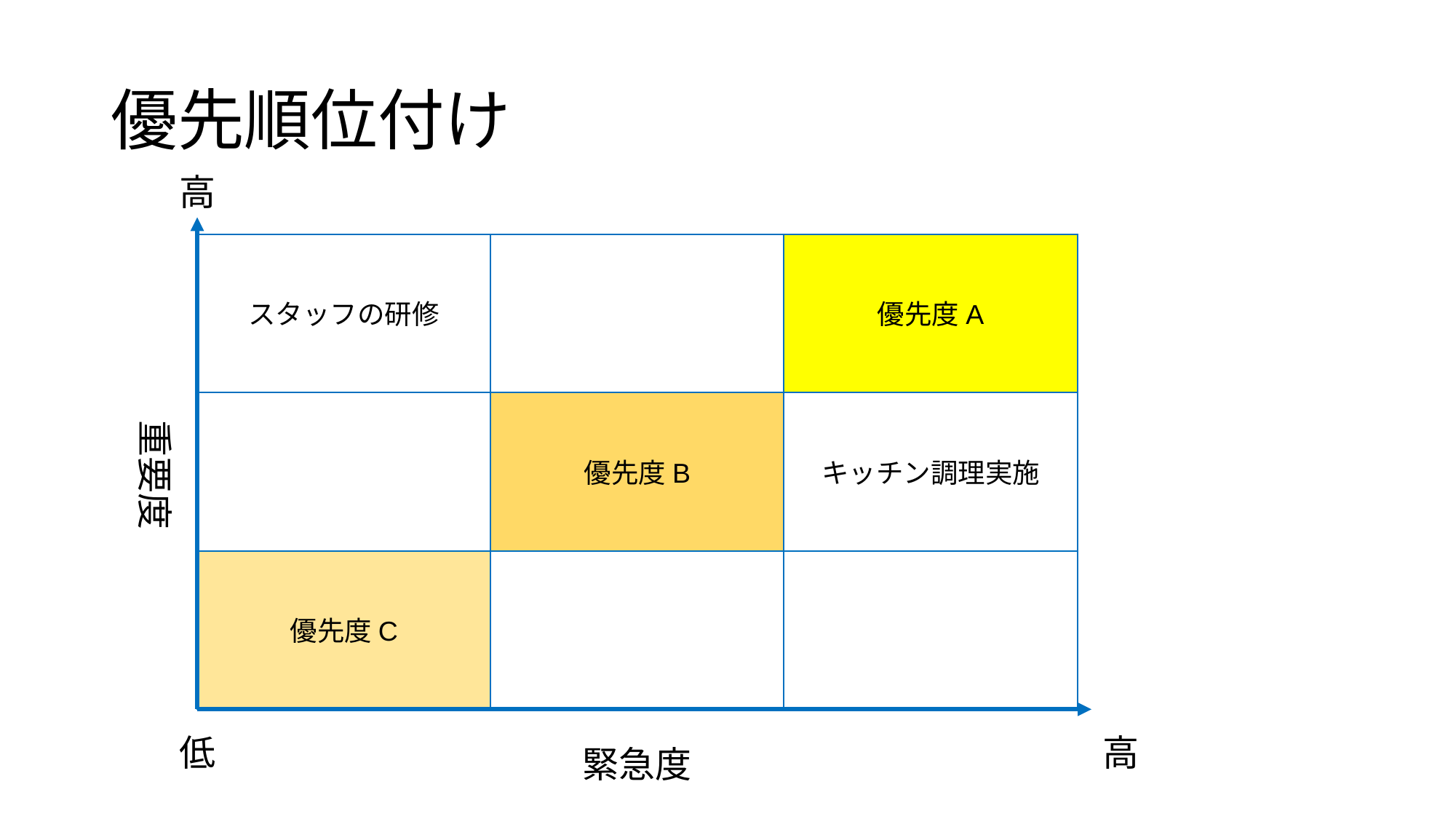

# 優先順位付け
高
スタッフの研修

優先度A

優先度B
キッチン調理実施
重要度
優先度C

低
高
緊急度